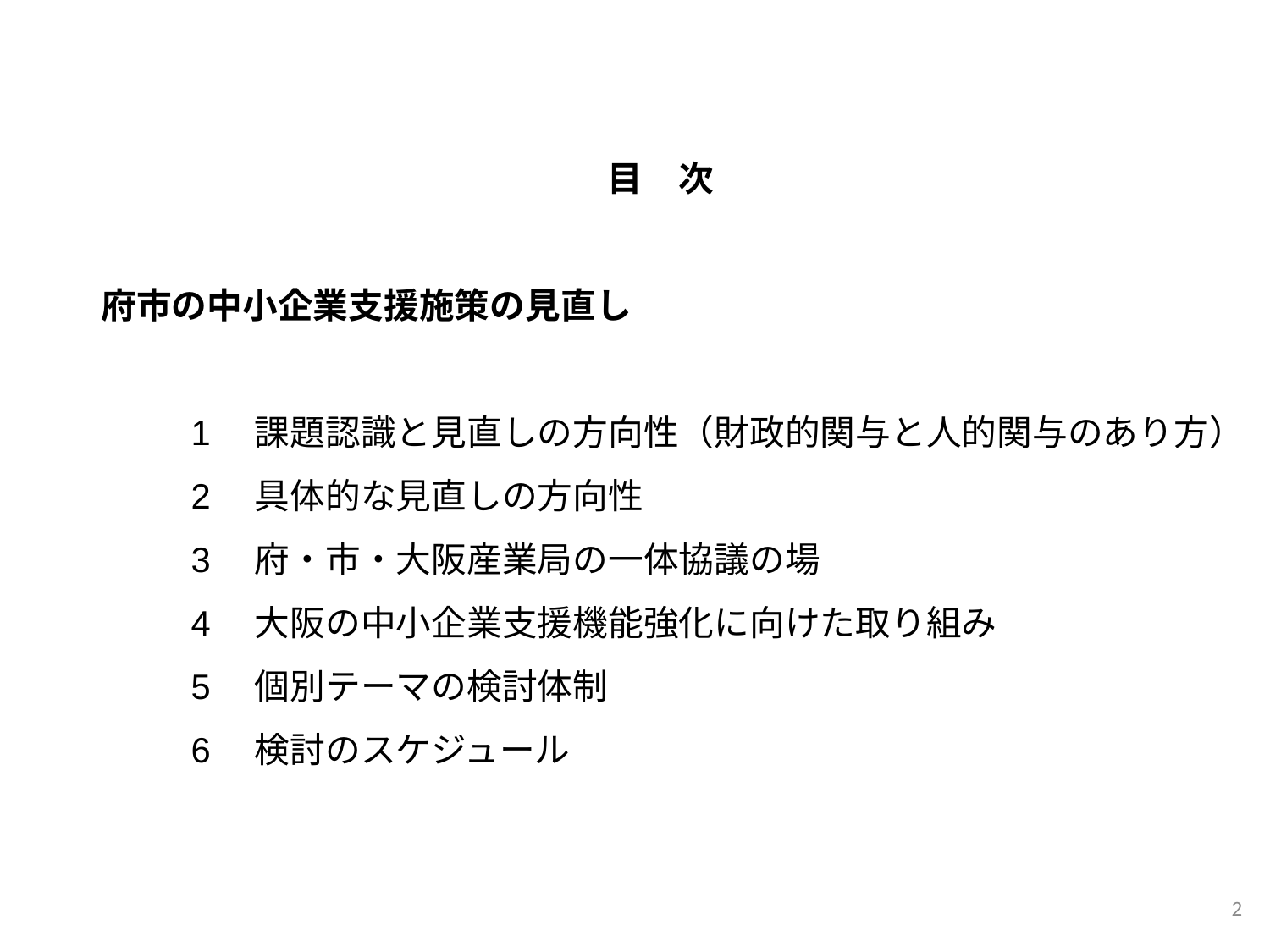

目　次

  府市の中小企業支援施策の見直し

　　　1　課題認識と見直しの方向性（財政的関与と人的関与のあり方）
　　　2　具体的な見直しの方向性
　　　3　府・市・大阪産業局の一体協議の場
　　　4　大阪の中小企業支援機能強化に向けた取り組み
　　　5　個別テーマの検討体制
　　　6　検討のスケジュール
2